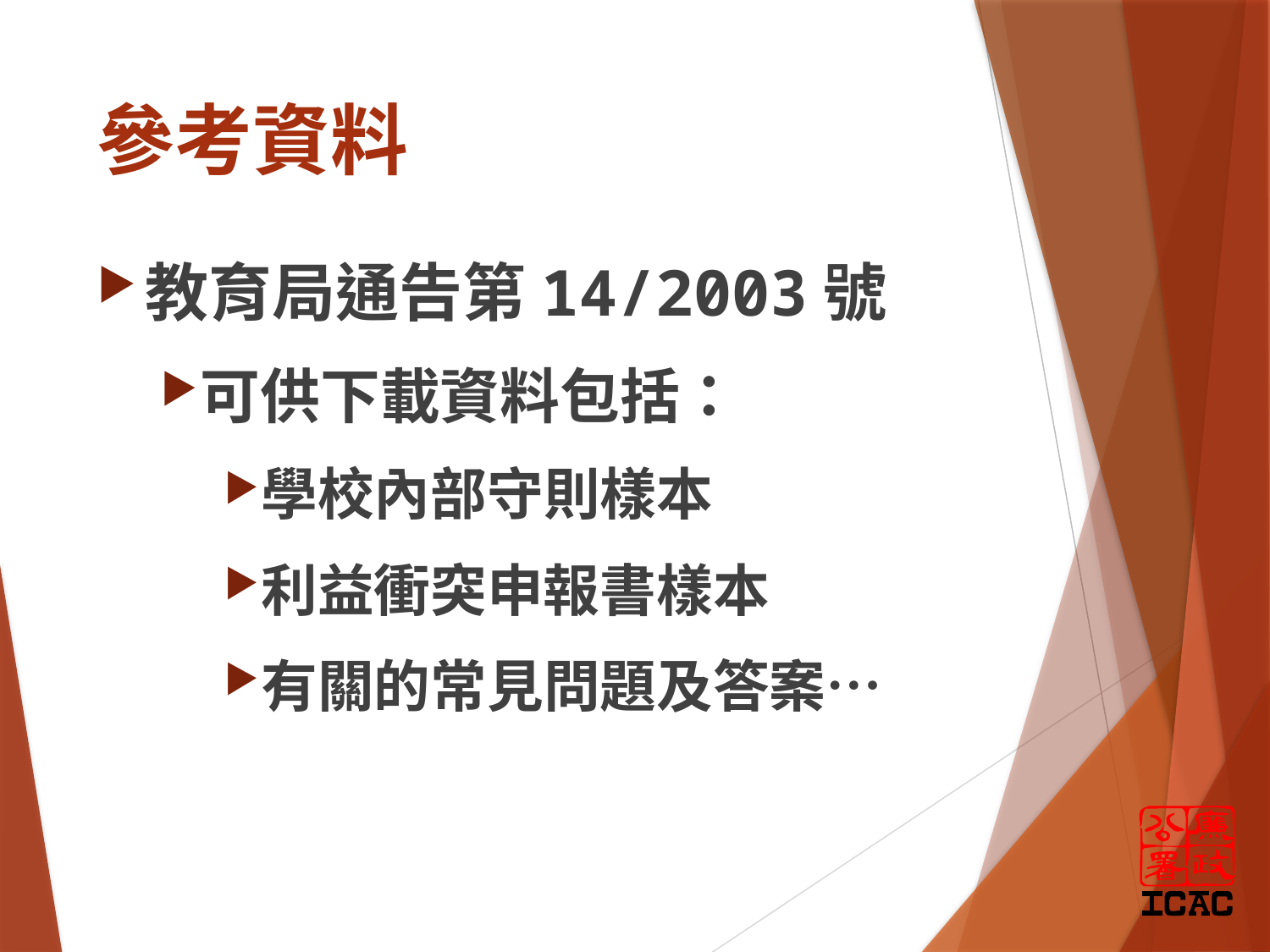

參考資料
教育局通告第14/2003號
可供下載資料包括：
學校內部守則樣本
利益衝突申報書樣本
有關的常見問題及答案…